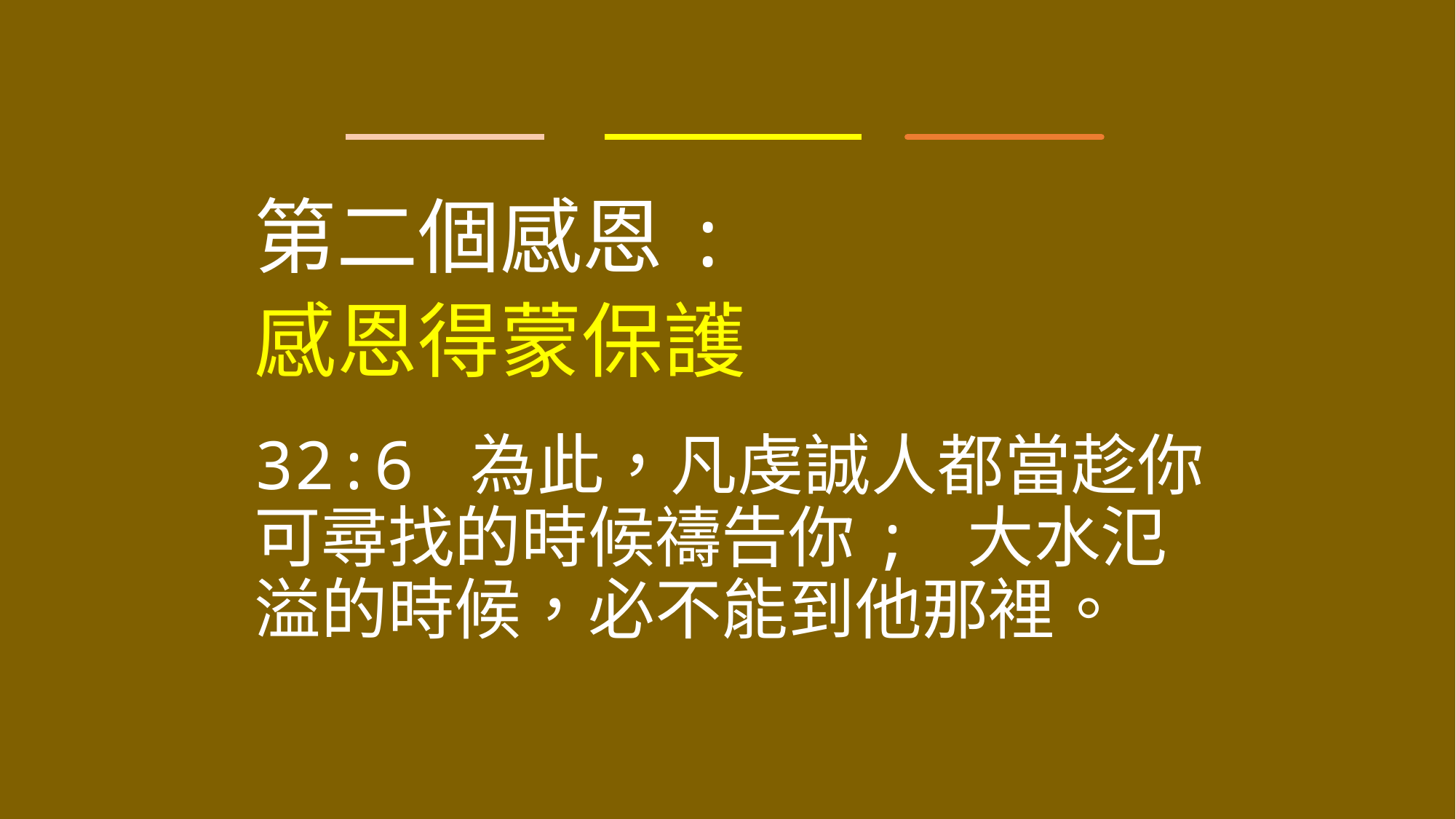

第二個感恩:
感恩得蒙保護

32:6 為此，凡虔誠人都當趁你可尋找的時候禱告你; 大水氾溢的時候，必不能到他那裡。